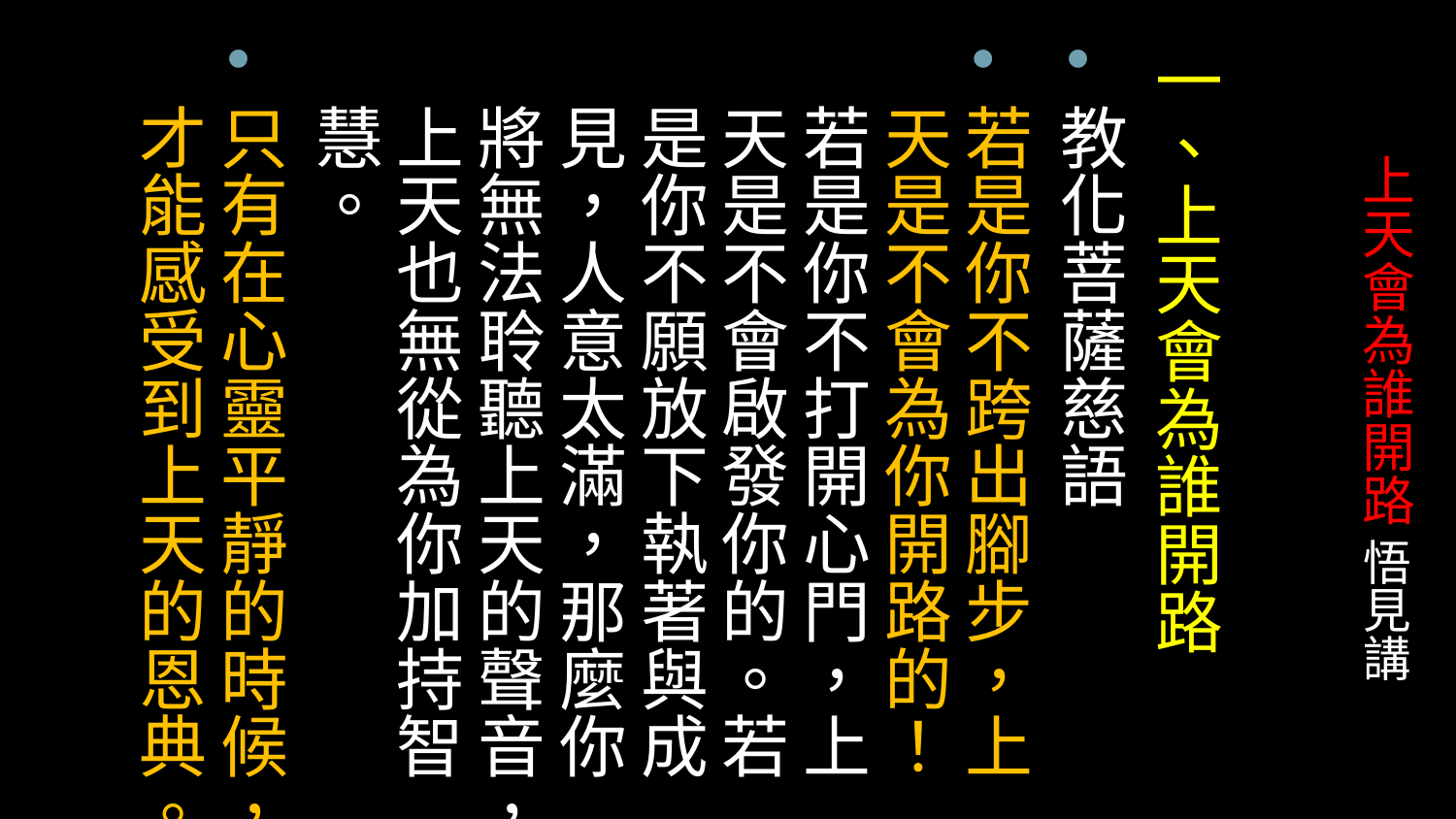

一、上天會為誰開路
教化菩薩慈語
若是你不跨出腳步，上天是不會為你開路的！若是你不打開心門，上天是不會啟發你的。若是你不願放下執著與成見，人意太滿，那麼你將無法聆聽上天的聲音，上天也無從為你加持智慧。
只有在心靈平靜的時候，才能感受到上天的恩典。

# 上天會為誰開路 悟見講